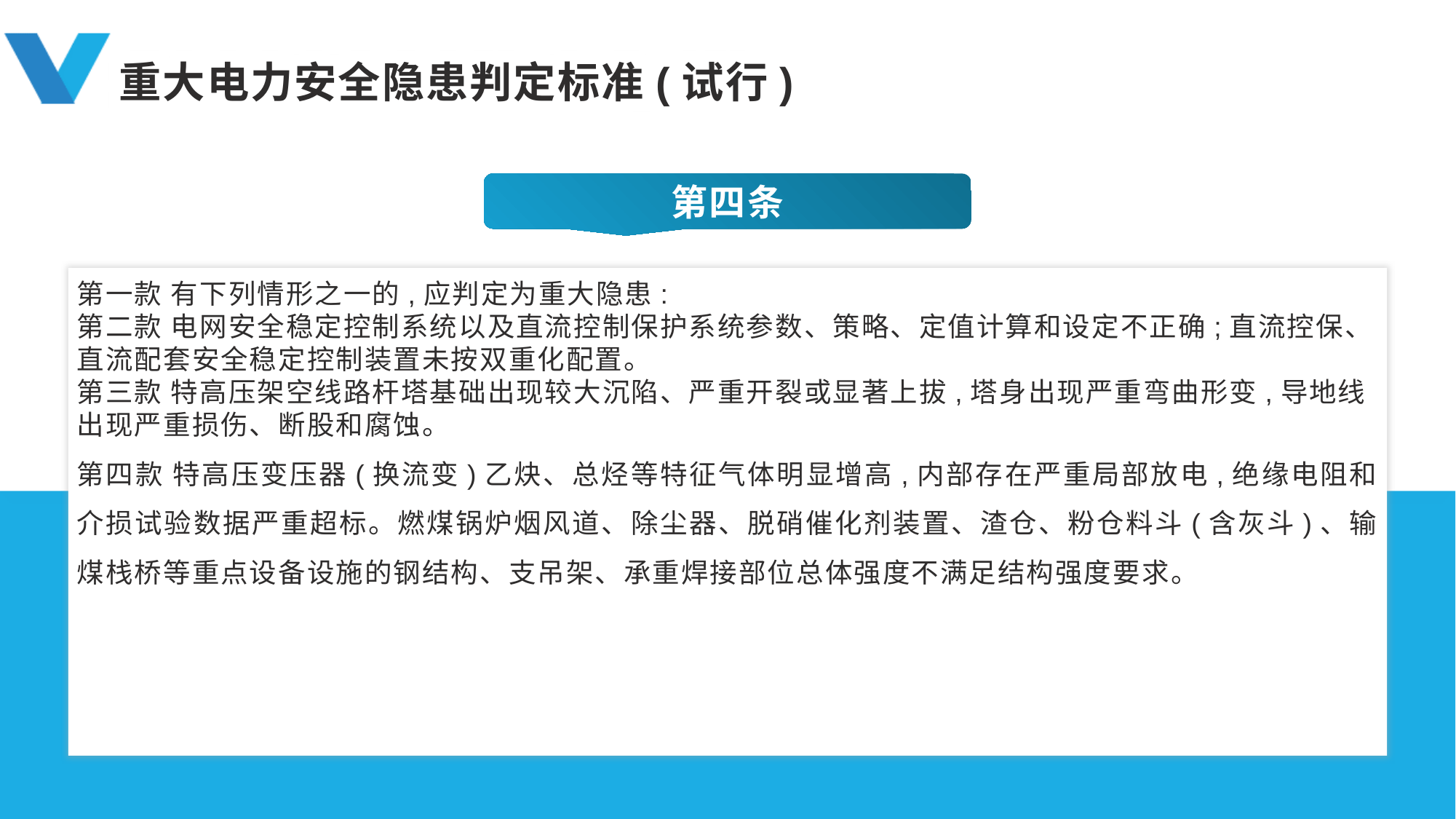

重大电力安全隐患判定标准(试行)
第四条
第一款 有下列情形之一的,应判定为重大隐患:
第二款 电网安全稳定控制系统以及直流控制保护系统参数、策略、定值计算和设定不正确;直流控保、直流配套安全稳定控制装置未按双重化配置。
第三款 特高压架空线路杆塔基础出现较大沉陷、严重开裂或显著上拔,塔身出现严重弯曲形变,导地线出现严重损伤、断股和腐蚀。
第四款 特高压变压器(换流变)乙炔、总烃等特征气体明显增高,内部存在严重局部放电,绝缘电阻和介损试验数据严重超标。燃煤锅炉烟风道、除尘器、脱硝催化剂装置、渣仓、粉仓料斗(含灰斗)、输煤栈桥等重点设备设施的钢结构、支吊架、承重焊接部位总体强度不满足结构强度要求。